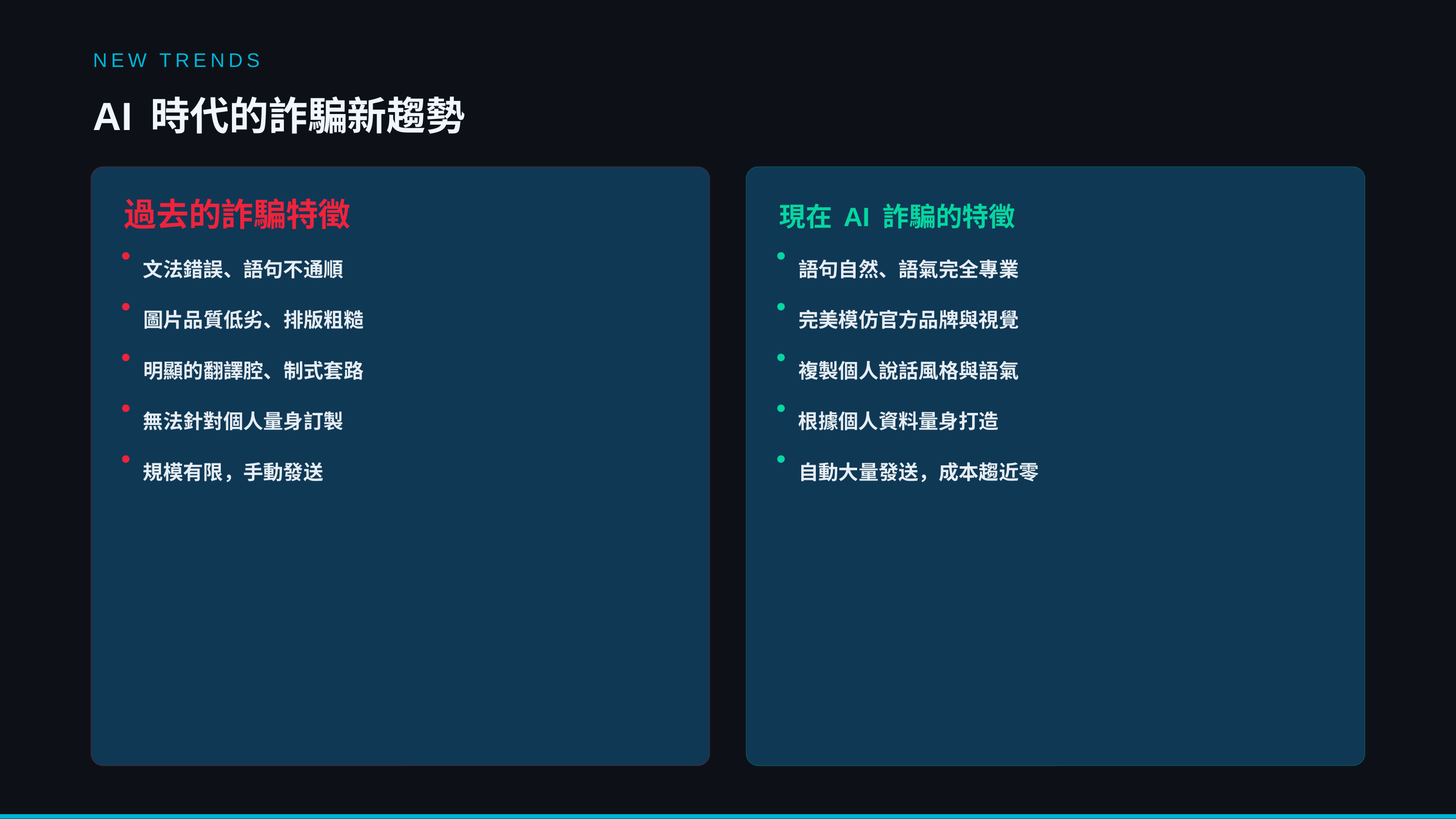

NEW TRENDS
AI 時代的詐騙新趨勢

過去的詐騙特徵
現在 AI 詐騙的特徵
文法錯誤、語句不通順
語句自然、語氣完全專業

圖片品質低劣、排版粗糙
完美模仿官方品牌與視覺

明顯的翻譯腔、制式套路
複製個人說話風格與語氣

無法針對個人量身訂製
根據個人資料量身打造

規模有限，手動發送
自動大量發送，成本趨近零